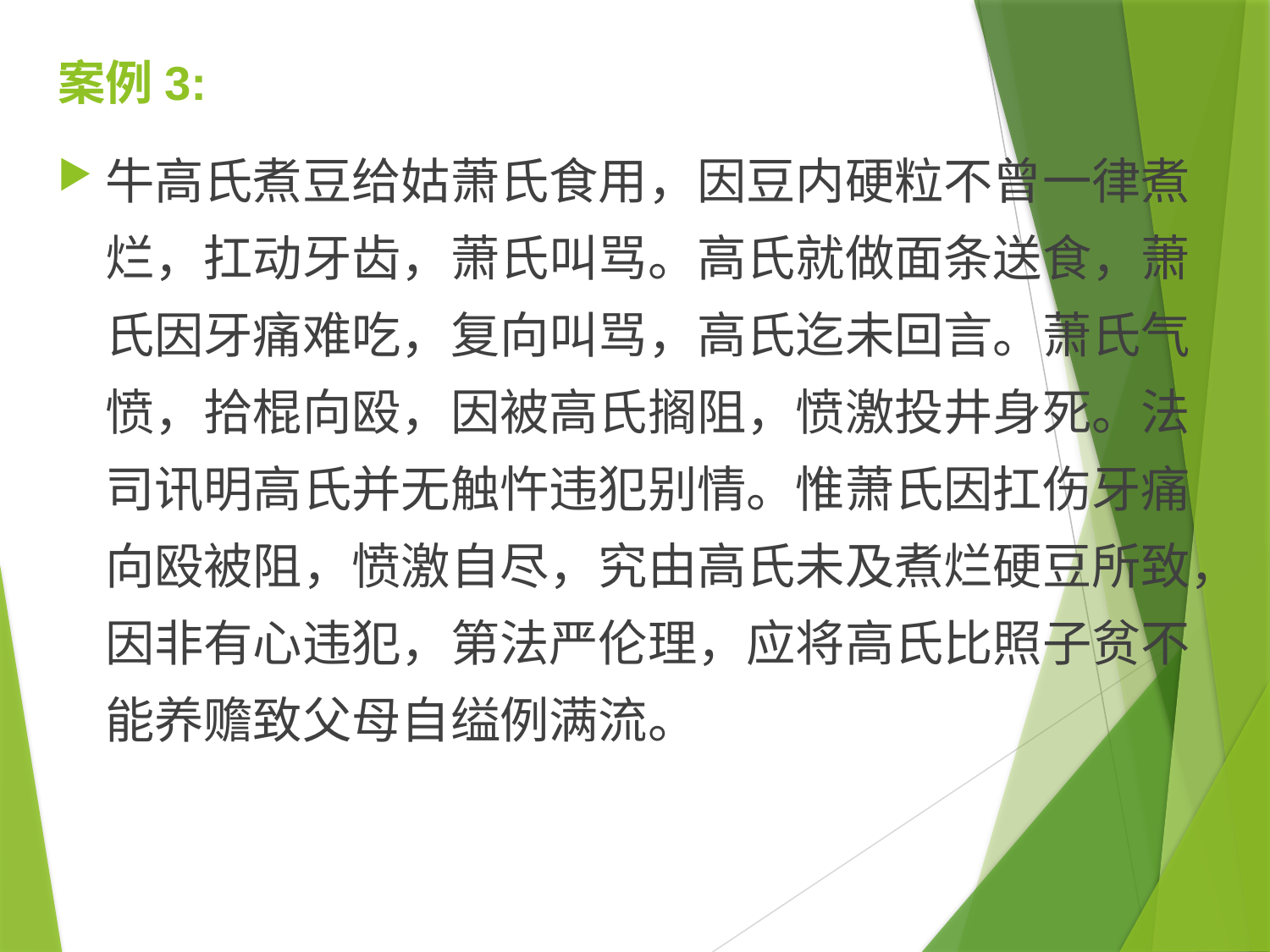

# 案例3:
牛高氏煮豆给姑萧氏食用，因豆内硬粒不曾一律煮烂，扛动牙齿，萧氏叫骂。高氏就做面条送食，萧氏因牙痛难吃，复向叫骂，高氏迄未回言。萧氏气愤，拾棍向殴，因被高氏搁阻，愤激投井身死。法司讯明高氏并无触忤违犯别情。惟萧氏因扛伤牙痛向殴被阻，愤激自尽，究由高氏未及煮烂硬豆所致，因非有心违犯，第法严伦理，应将高氏比照子贫不能养赡致父母自缢例满流。